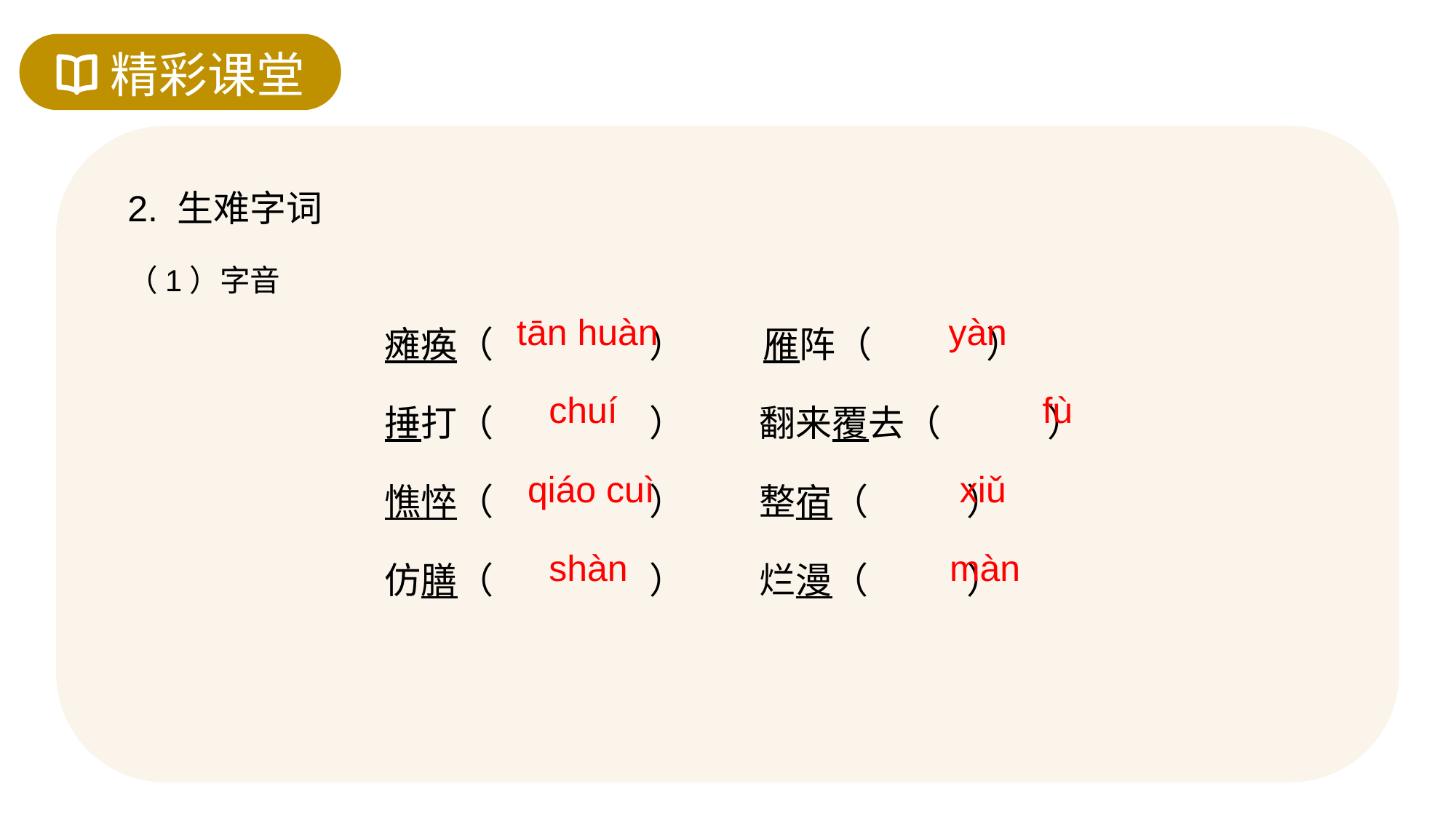

精彩课堂

2. 生难字词
（1）字音
瘫痪（                   ）    　 雁阵（              ）
捶打（                   ）         翻来覆去（             ）
憔悴（                   ）         整宿（            ）
仿膳（                   ）         烂漫（            ）
yàn
tān huàn
chuí
fù
qiáo cuì
xiǔ
shàn
màn